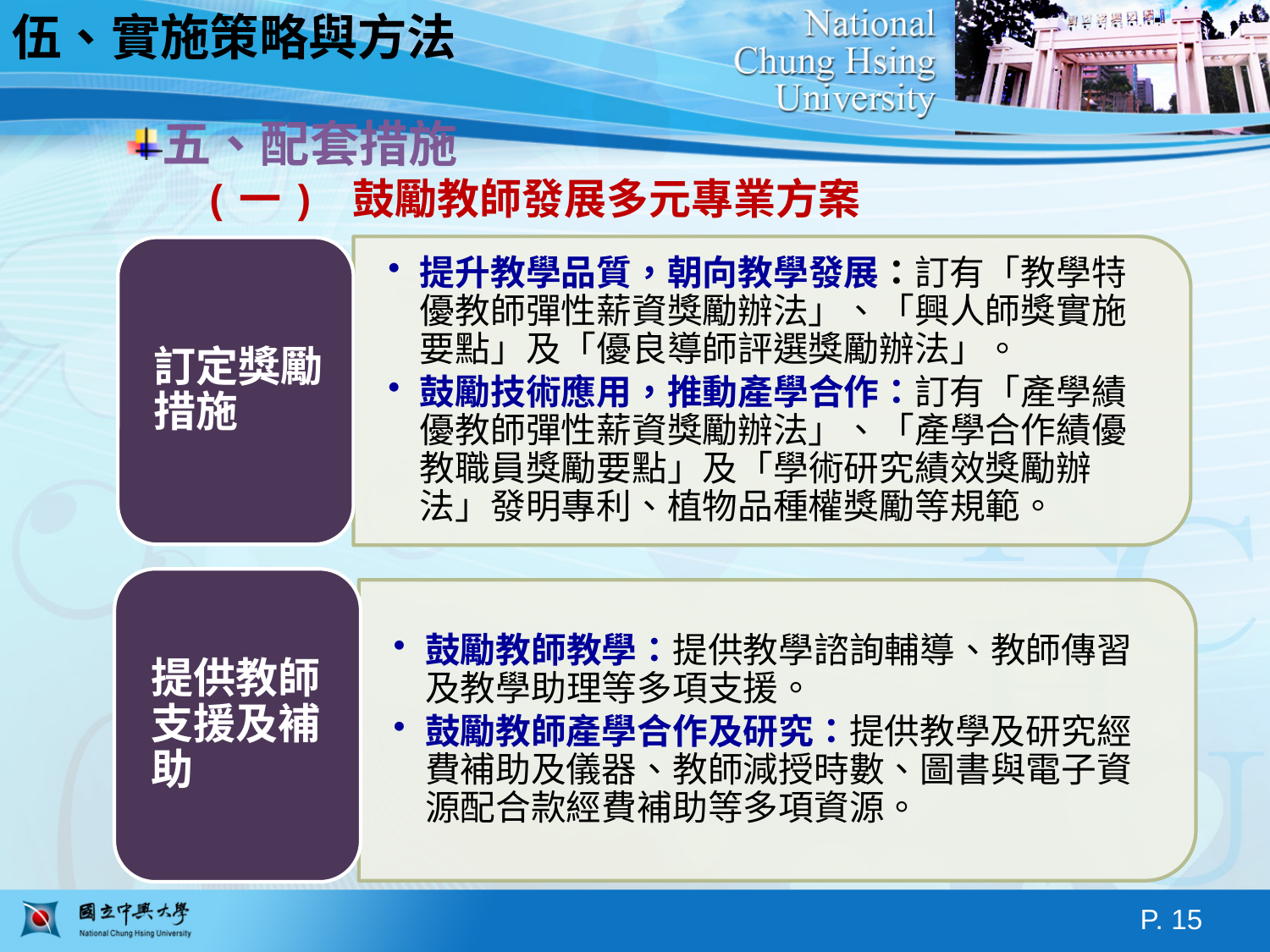

伍、實施策略與方法

五、配套措施
   (一) 鼓勵教師發展多元專業方案
提升教學品質，朝向教學發展：訂有「教學特優教師彈性薪資獎勵辦法」、「興人師獎實施要點」及「優良導師評選獎勵辦法」。
鼓勵技術應用，推動產學合作：訂有「產學績優教師彈性薪資獎勵辦法」、「產學合作績優教職員獎勵要點」及「學術研究績效獎勵辦法」發明專利、植物品種權獎勵等規範。
訂定獎勵措施
鼓勵教師教學：提供教學諮詢輔導、教師傳習及教學助理等多項支援。
鼓勵教師產學合作及研究：提供教學及研究經費補助及儀器、教師減授時數、圖書與電子資源配合款經費補助等多項資源。
提供教師支援及補助